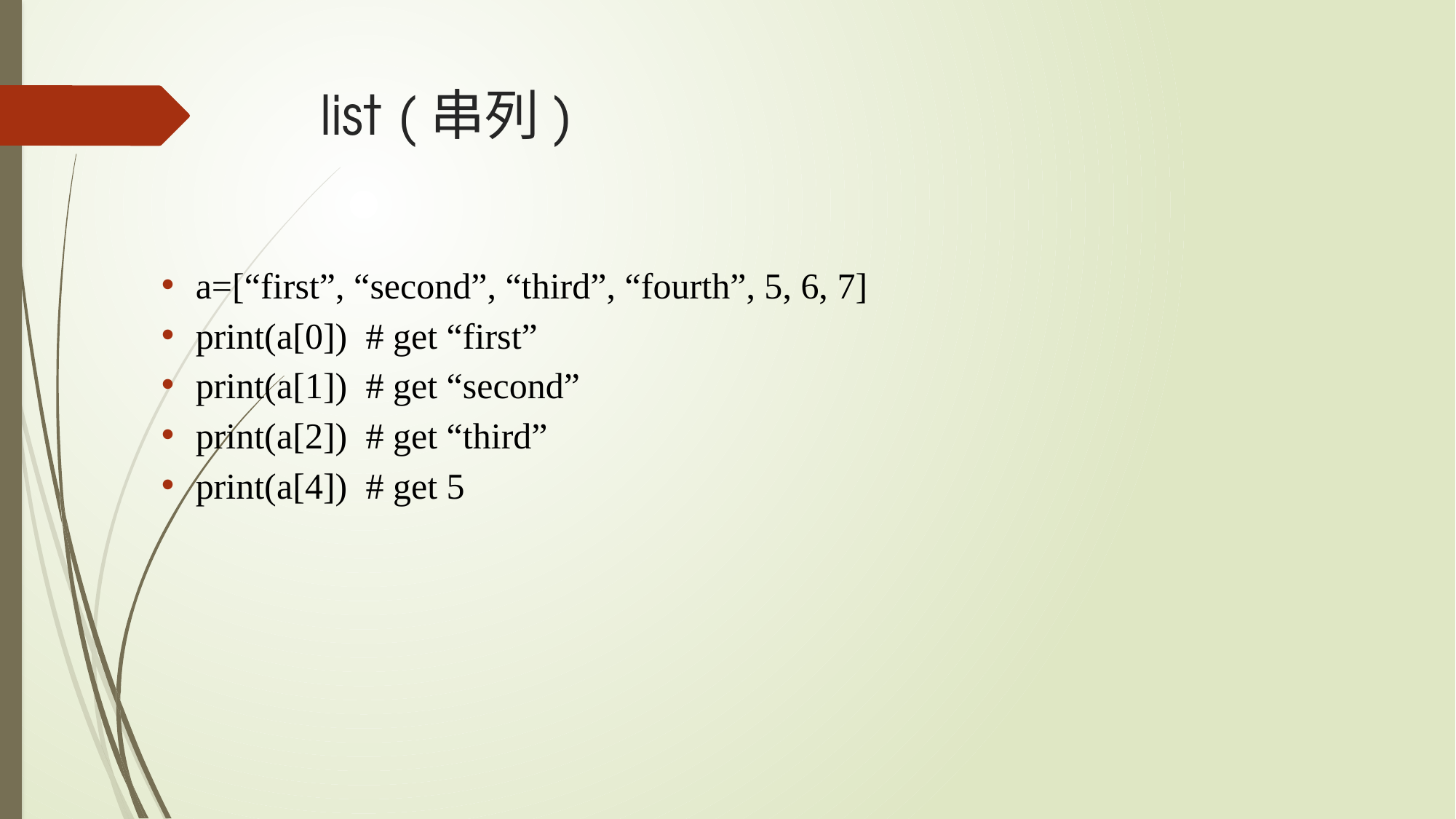

# list (串列)

a=[“first”, “second”, “third”, “fourth”, 5, 6, 7]
print(a[0])  # get “first”
print(a[1])  # get “second”
print(a[2])  # get “third”
print(a[4])  # get 5